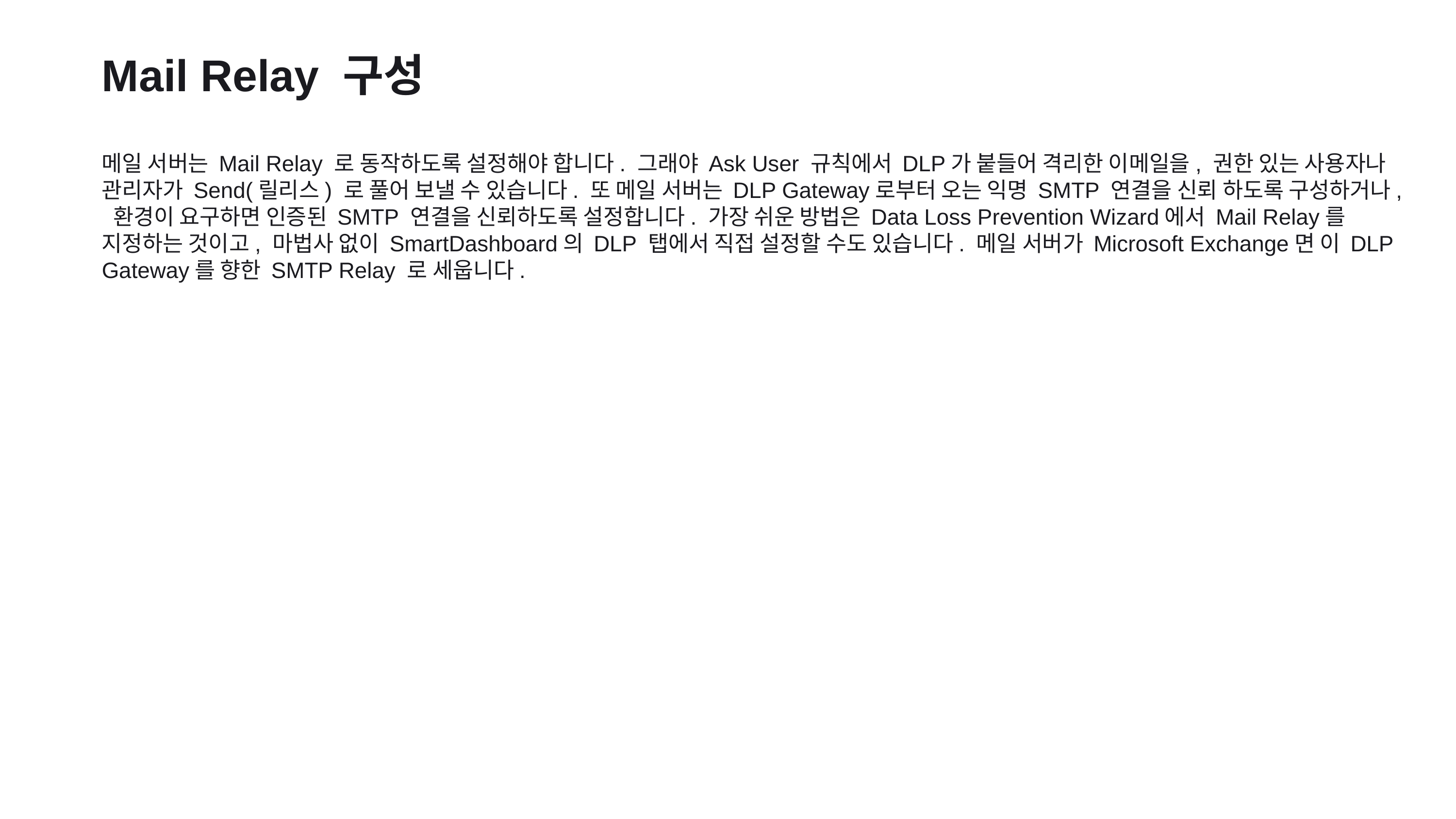

Mail Relay 구성
메일 서버는 Mail Relay 로 동작하도록 설정해야 합니다. 그래야 Ask User 규칙에서 DLP가 붙들어 격리한 이메일을, 권한 있는 사용자나 관리자가 Send(릴리스) 로 풀어 보낼 수 있습니다. 또 메일 서버는 DLP Gateway로부터 오는 익명 SMTP 연결을 신뢰 하도록 구성하거나, 환경이 요구하면 인증된 SMTP 연결을 신뢰하도록 설정합니다. 가장 쉬운 방법은 Data Loss Prevention Wizard에서 Mail Relay를 지정하는 것이고, 마법사 없이 SmartDashboard의 DLP 탭에서 직접 설정할 수도 있습니다. 메일 서버가 Microsoft Exchange면 이 DLP Gateway를 향한 SMTP Relay 로 세웁니다.